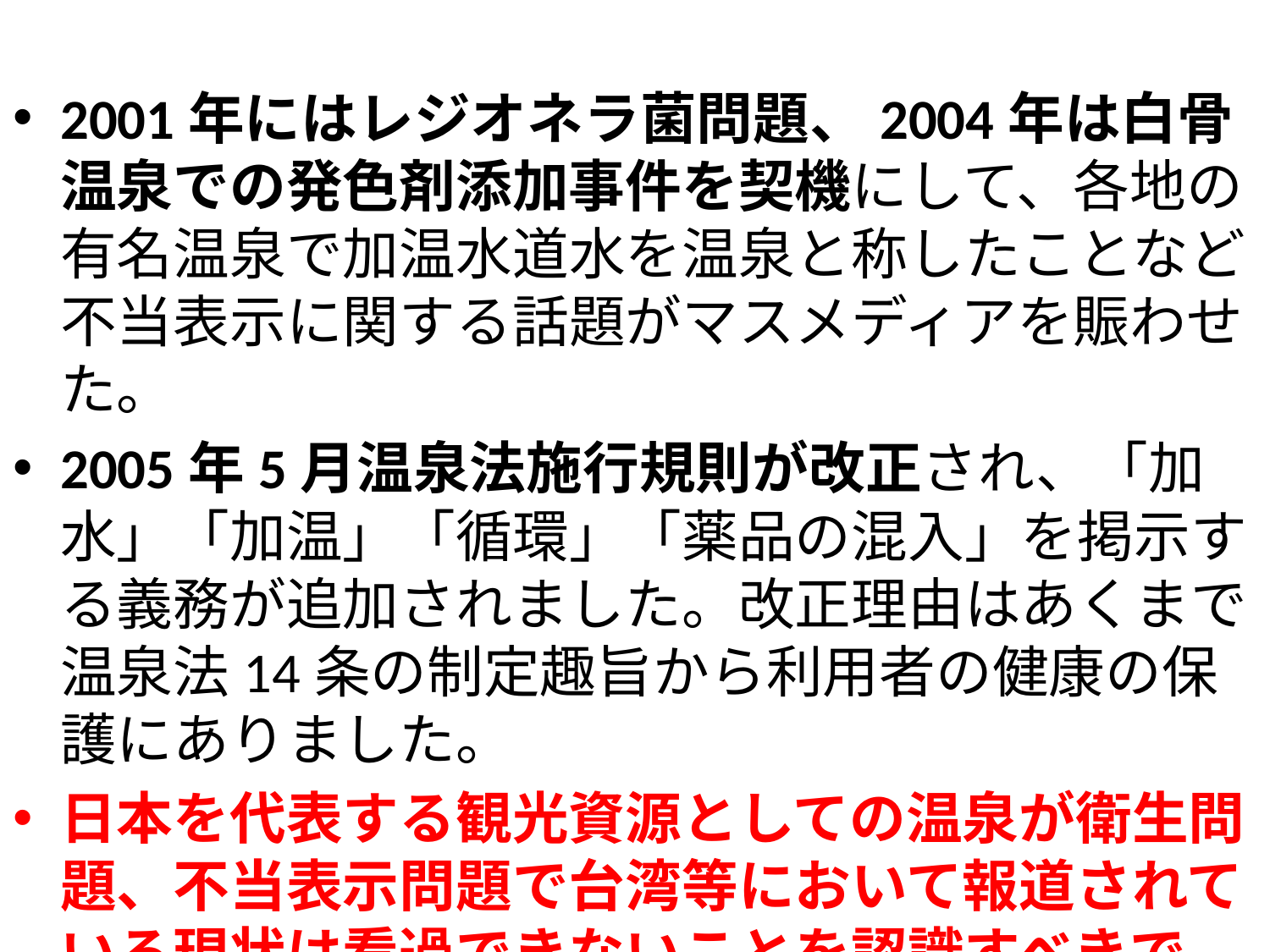

2001年にはレジオネラ菌問題、2004年は白骨温泉での発色剤添加事件を契機にして、各地の有名温泉で加温水道水を温泉と称したことなど不当表示に関する話題がマスメディアを賑わせた。
2005年5月温泉法施行規則が改正され、「加水」「加温」「循環」「薬品の混入」を掲示する義務が追加されました。改正理由はあくまで温泉法14条の制定趣旨から利用者の健康の保護にありました。
日本を代表する観光資源としての温泉が衛生問題、不当表示問題で台湾等において報道されている現状は看過できないことを認識すべきでしょう。